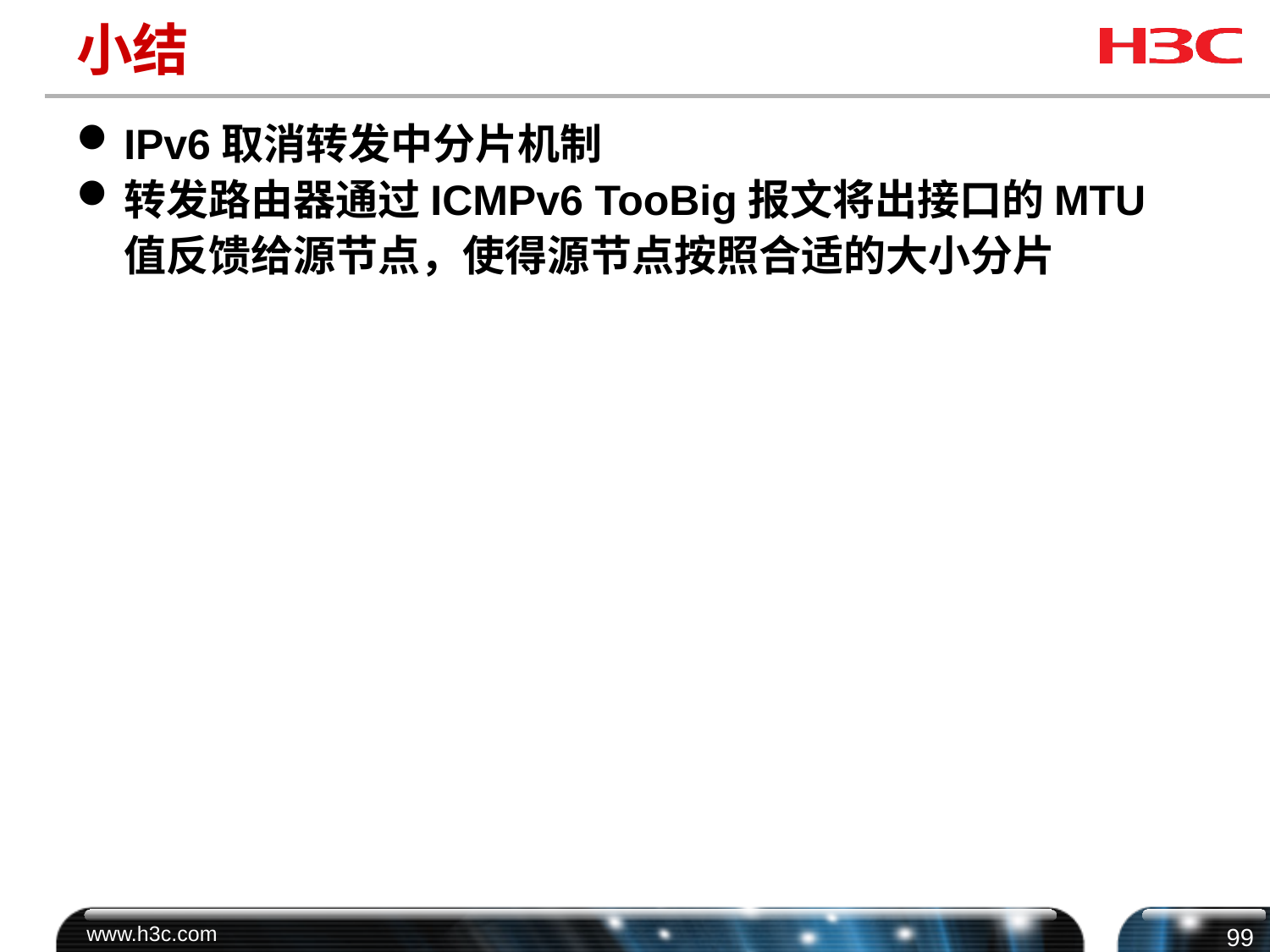

# 小结
IPv6取消转发中分片机制
转发路由器通过ICMPv6 TooBig报文将出接口的MTU值反馈给源节点，使得源节点按照合适的大小分片